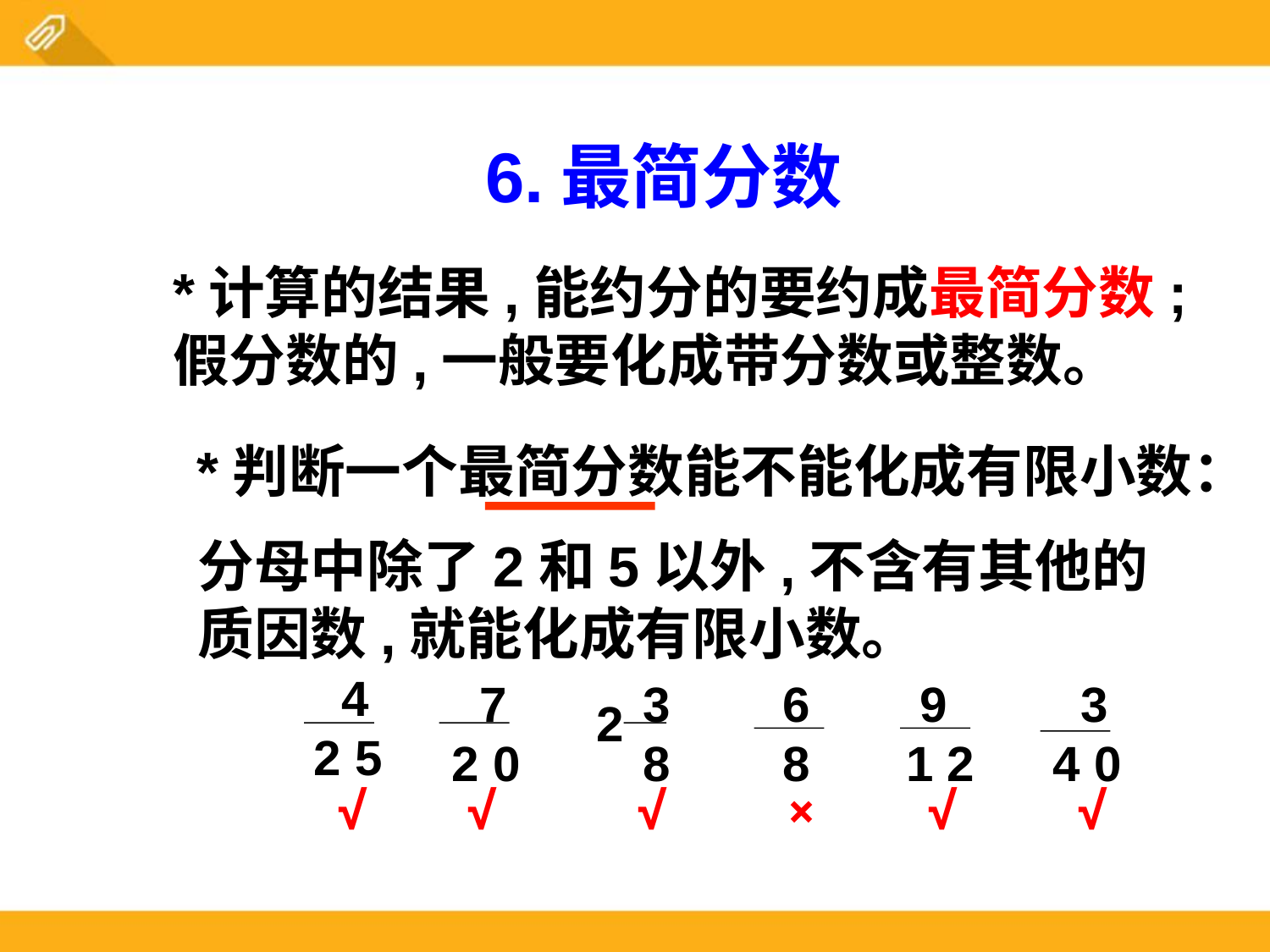

6.最简分数
*计算的结果,能约分的要约成最简分数;
假分数的,一般要化成带分数或整数。
*判断一个最简分数能不能化成有限小数：

分母中除了2和5以外,不含有其他的质因数,就能化成有限小数。
  4
2 5
  7
2 0
  3
  8
  6
  8
 9
1 2
  3
4 0
2

√
√
√
×

√
√